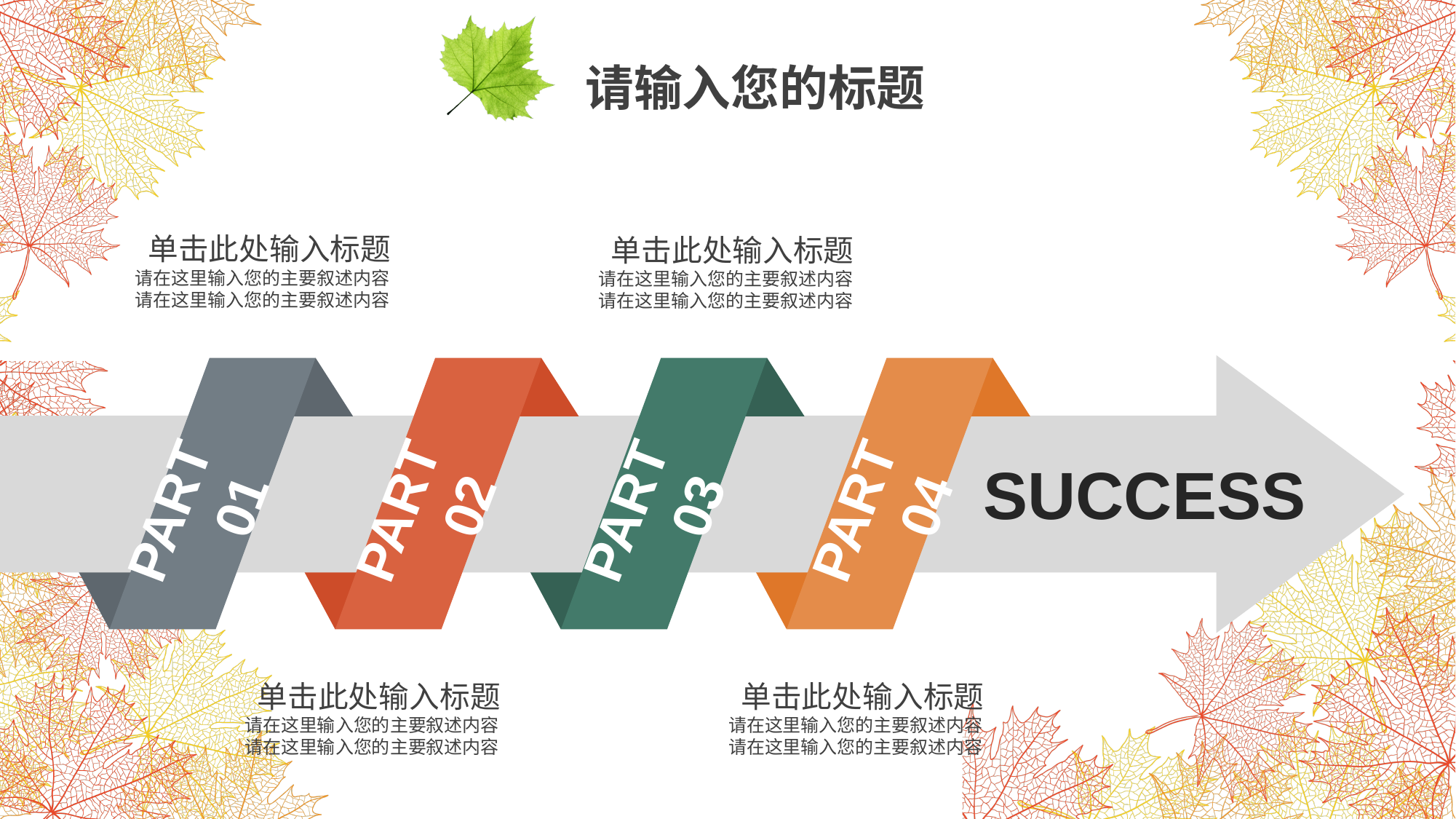

请输入您的标题
 单击此处输入标题
请在这里输入您的主要叙述内容
请在这里输入您的主要叙述内容

 单击此处输入标题
请在这里输入您的主要叙述内容
请在这里输入您的主要叙述内容

PART     01
PART     03
PART     02
PART     04
SUCCESS

 单击此处输入标题
请在这里输入您的主要叙述内容
请在这里输入您的主要叙述内容

 单击此处输入标题
请在这里输入您的主要叙述内容
请在这里输入您的主要叙述内容